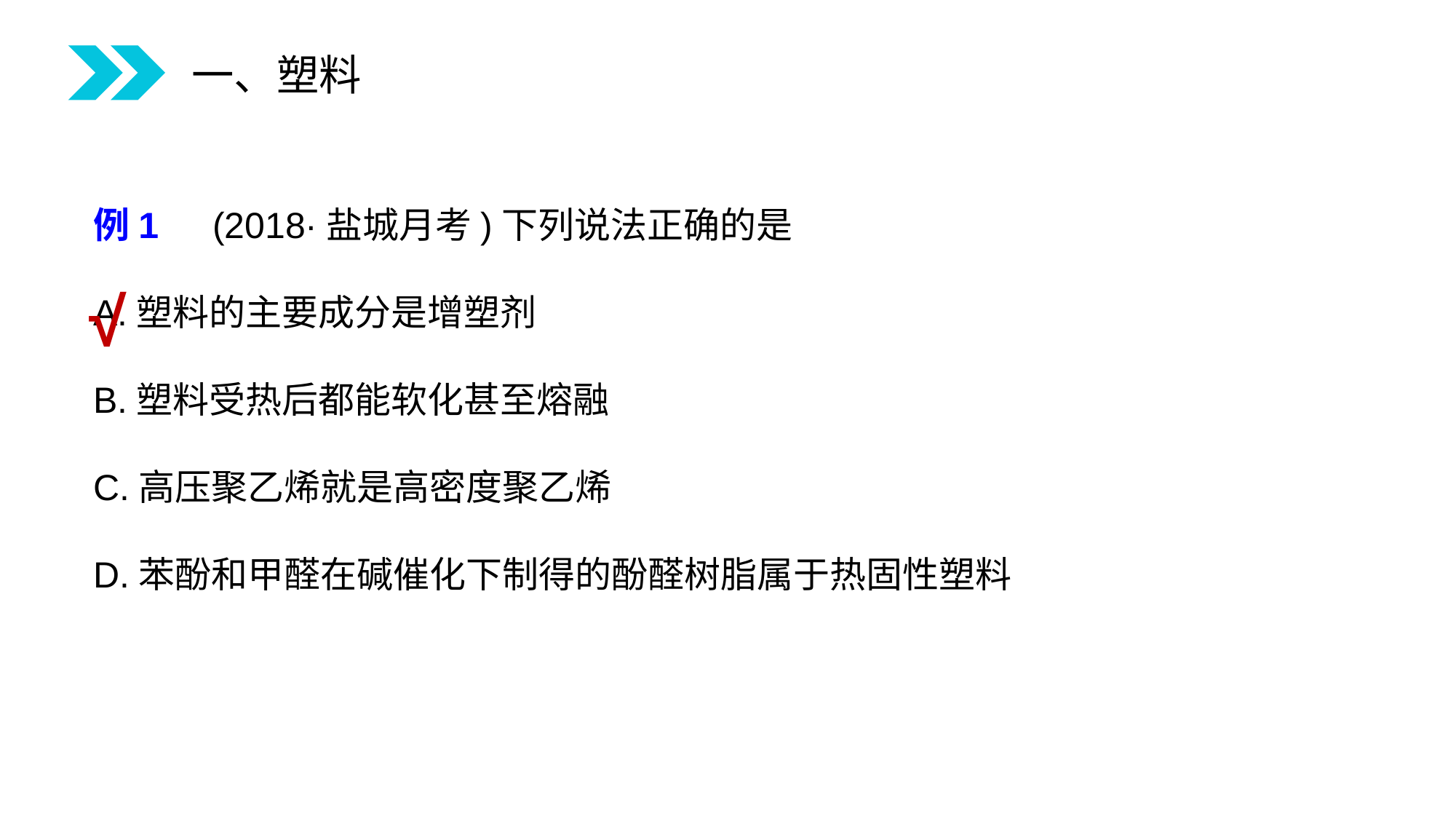

一、塑料
例1　(2018·盐城月考)下列说法正确的是
A.塑料的主要成分是增塑剂
B.塑料受热后都能软化甚至熔融
C.高压聚乙烯就是高密度聚乙烯
D.苯酚和甲醛在碱催化下制得的酚醛树脂属于热固性塑料
√